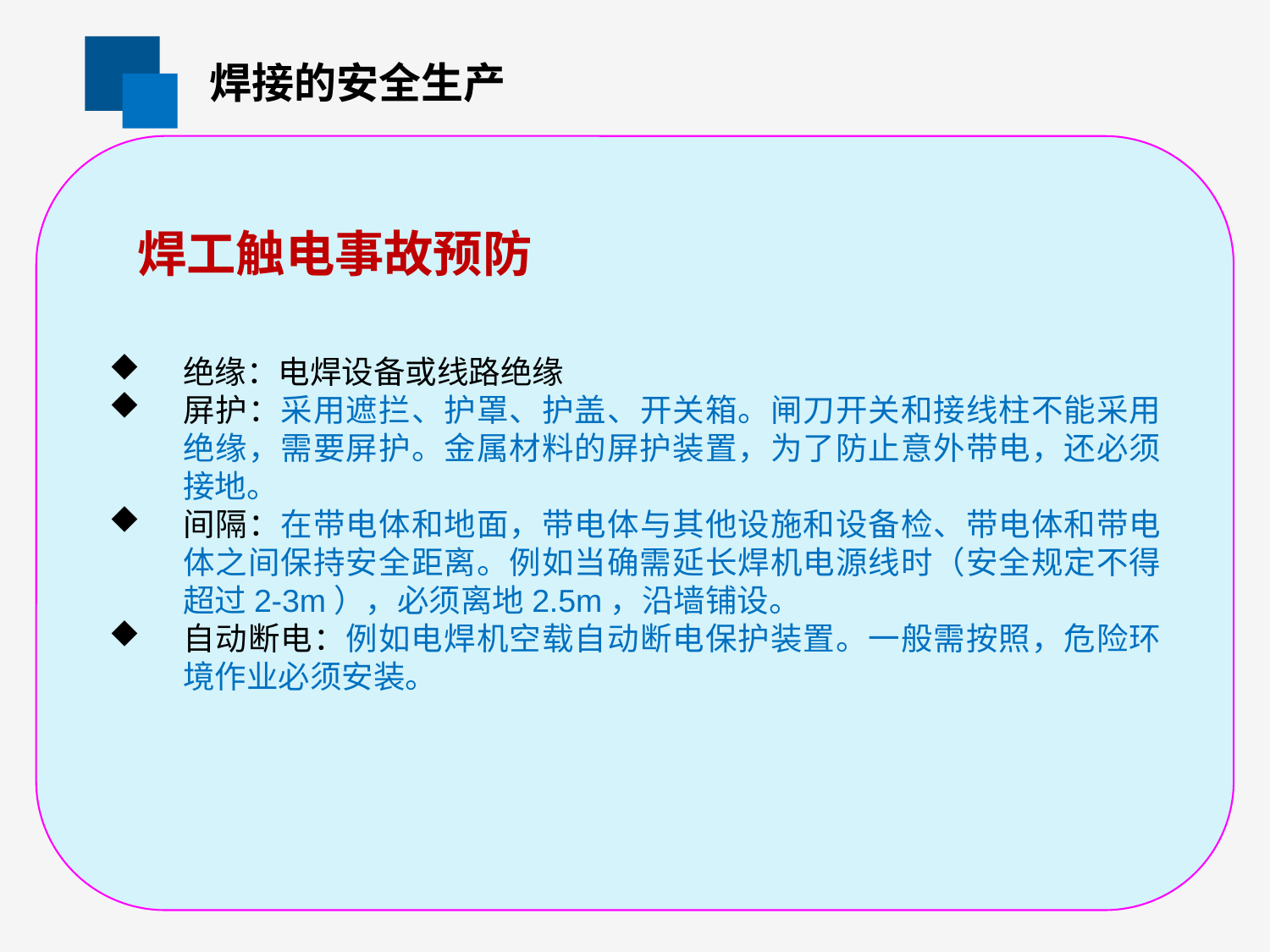

焊接的安全生产
绝缘：电焊设备或线路绝缘
屏护：采用遮拦、护罩、护盖、开关箱。闸刀开关和接线柱不能采用绝缘，需要屏护。金属材料的屏护装置，为了防止意外带电，还必须接地。
间隔：在带电体和地面，带电体与其他设施和设备检、带电体和带电体之间保持安全距离。例如当确需延长焊机电源线时（安全规定不得超过2-3m），必须离地2.5m，沿墙铺设。
自动断电：例如电焊机空载自动断电保护装置。一般需按照，危险环境作业必须安装。
焊工触电事故预防